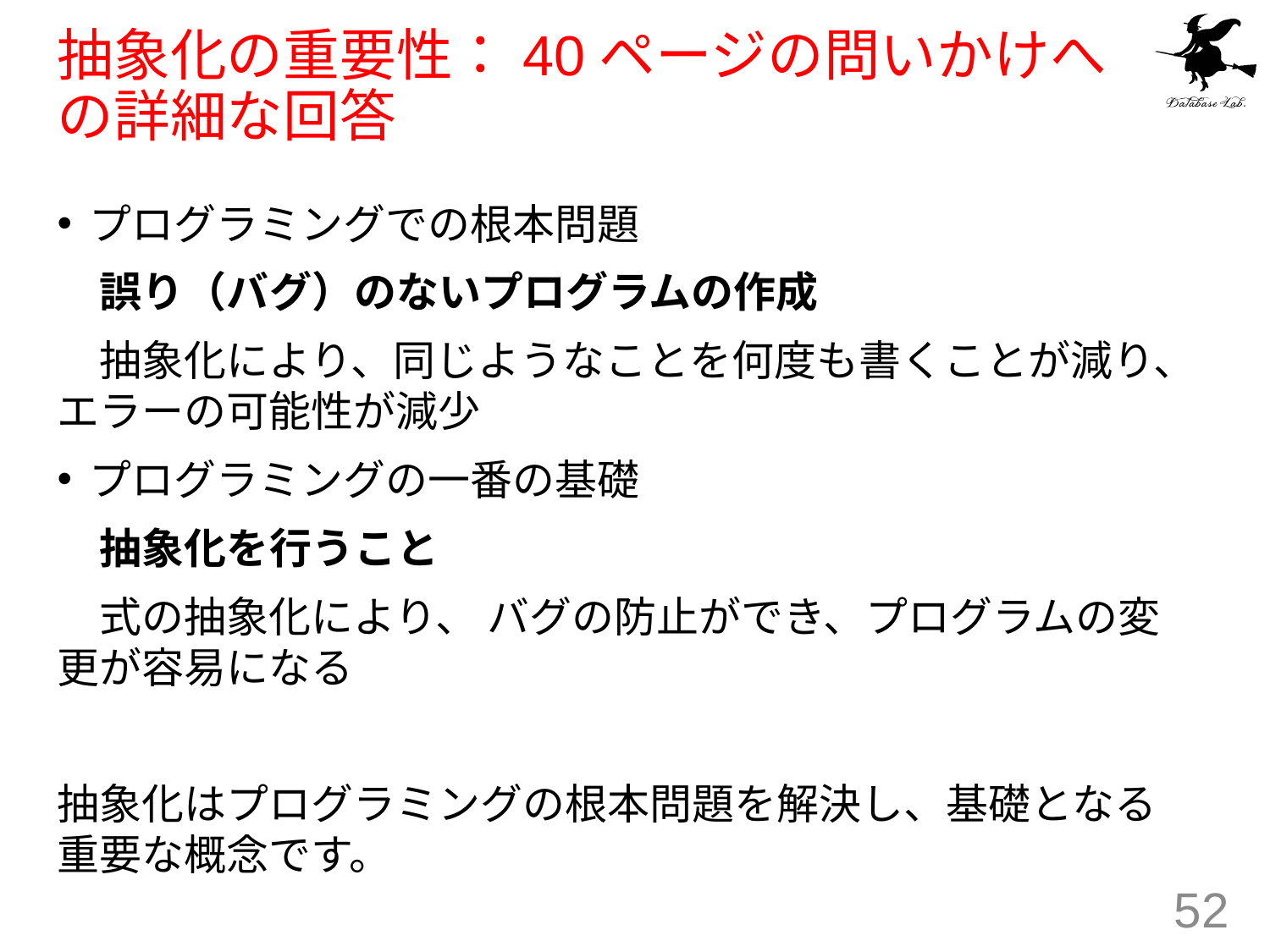

# 抽象化の重要性：40ページの問いかけへの詳細な回答
プログラミングでの根本問題
　誤り（バグ）のないプログラムの作成
　抽象化により、同じようなことを何度も書くことが減り、エラーの可能性が減少
プログラミングの一番の基礎
　抽象化を行うこと
　式の抽象化により、 バグの防止ができ、プログラムの変更が容易になる

抽象化はプログラミングの根本問題を解決し、基礎となる重要な概念です。
52